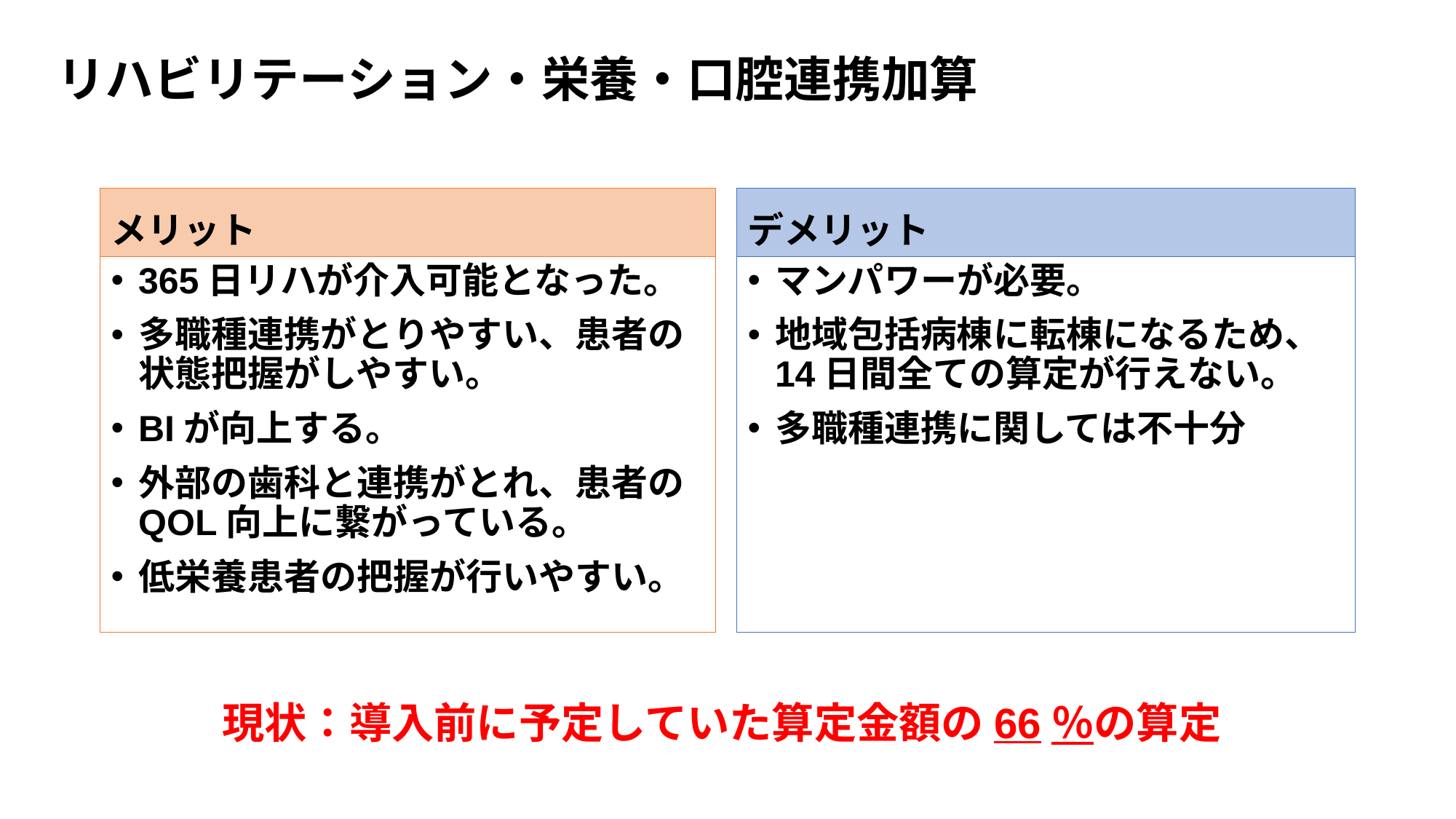

リハビリテーション・栄養・口腔連携加算
メリット
デメリット
365日リハが介入可能となった。
多職種連携がとりやすい、患者の状態把握がしやすい。
BIが向上する。
外部の歯科と連携がとれ、患者のQOL向上に繋がっている。
低栄養患者の把握が行いやすい。

マンパワーが必要。
地域包括病棟に転棟になるため、14日間全ての算定が行えない。
多職種連携に関しては不十分

現状：導入前に予定していた算定金額の66％の算定